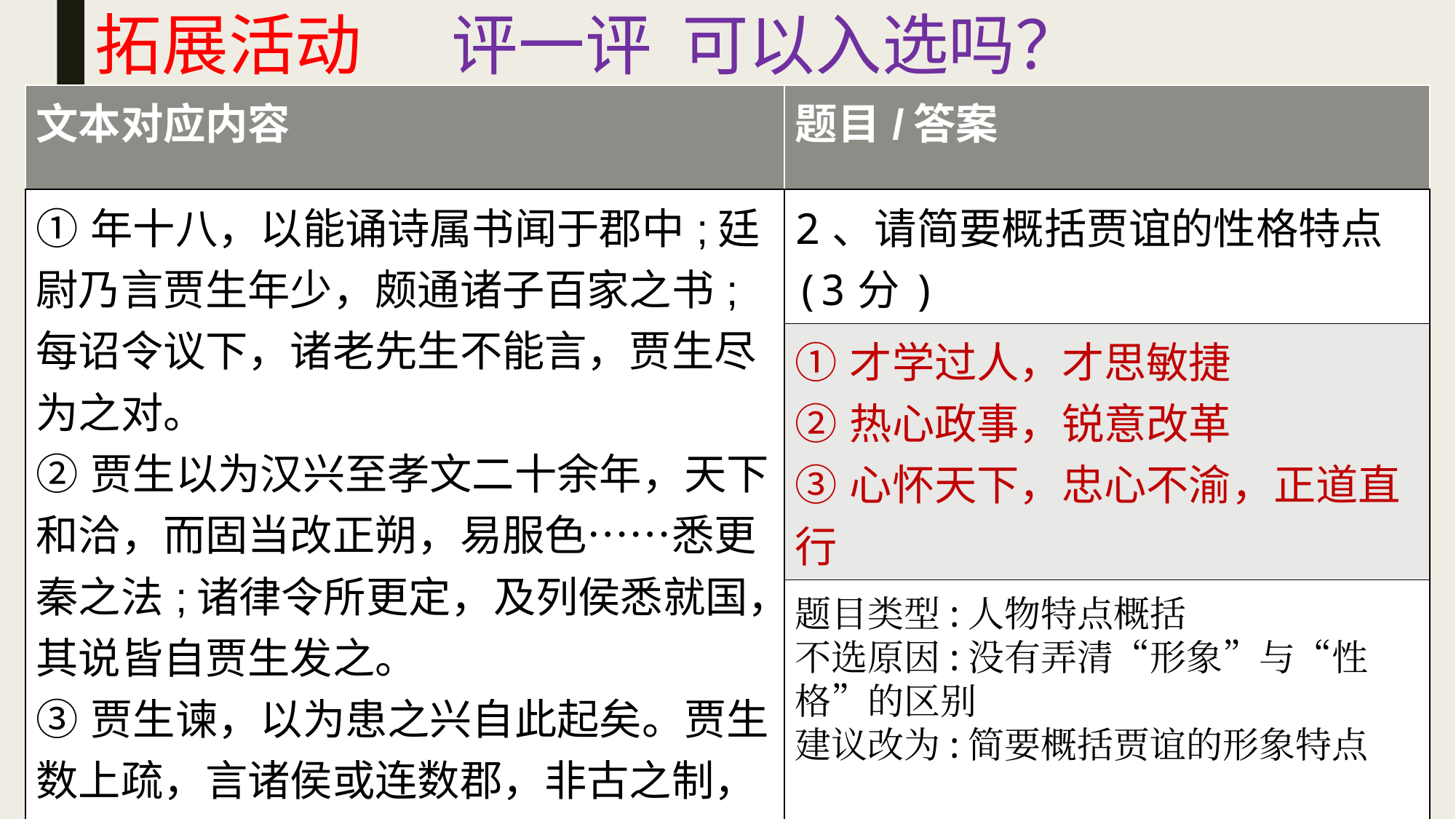

拓展活动      评一评  可以入选吗？
#
| 文本对应内容 | 题目/答案 |
| --- | --- |
| ①年十八，以能诵诗属书闻于郡中;廷尉乃言贾生年少，颇通诸子百家之书;每诏令议下，诸老先生不能言，贾生尽为之对。 ②贾生以为汉兴至孝文二十余年，天下和洽，而固当改正朔，易服色……悉更秦之法;诸律令所更定，及列侯悉就国，其说皆自贾生发之。 ③贾生谏，以为患之兴自此起矣。贾生数上疏，言诸侯或连数郡，非古之制，可稍削之 。 | 2、请简要概括贾谊的性格特点(3分) |
|  | ①才学过人，才思敏捷 ②热心政事，锐意改革 ③心怀天下，忠心不渝，正道直行 |
|  |  |

题目类型:人物特点概括
不选原因:没有弄清“形象”与“性格”的区别
建议改为:简要概括贾谊的形象特点